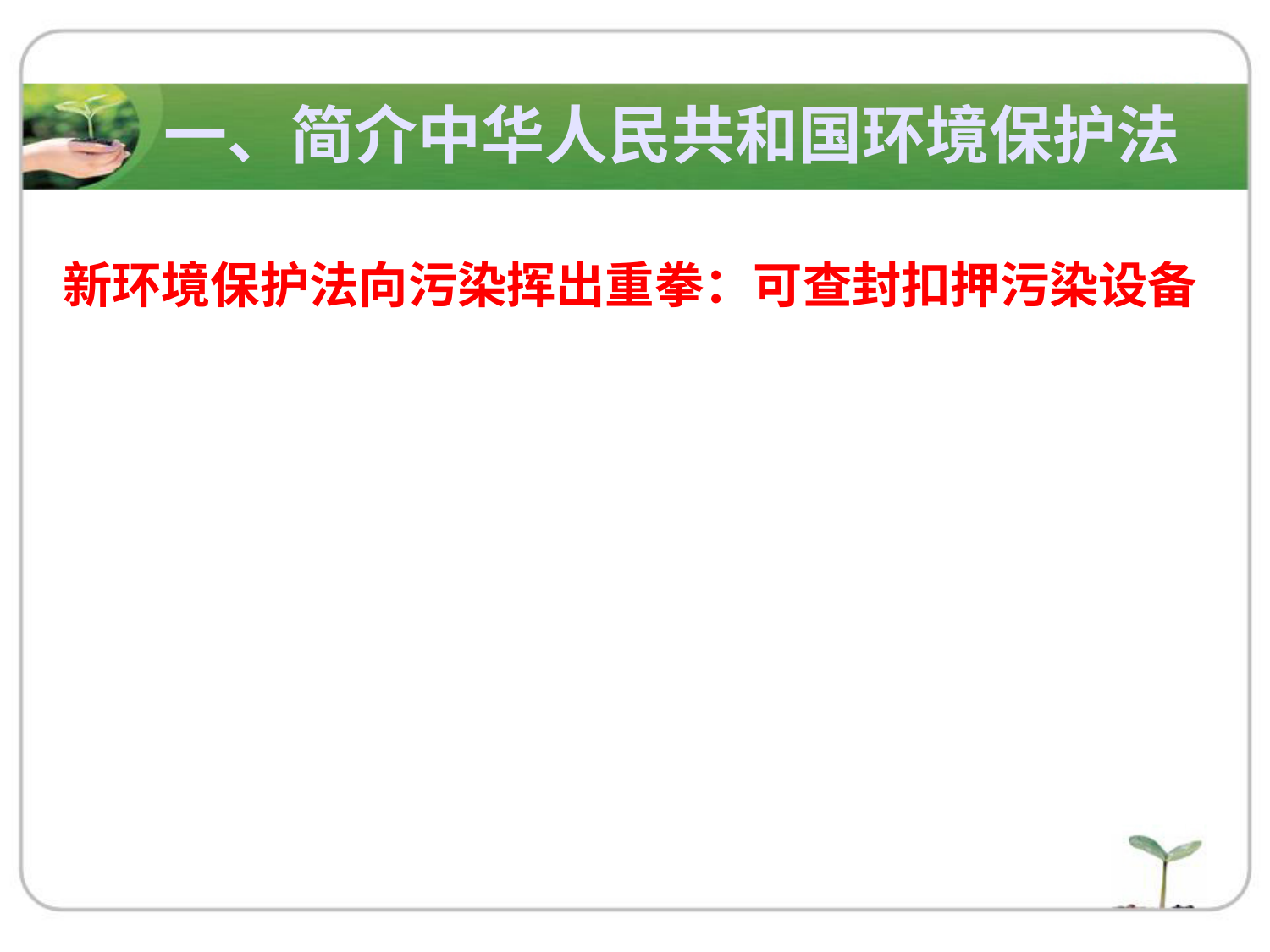

一、简介中华人民共和国环境保护法
 新环境保护法向污染挥出重拳：可查封扣押污染设备
社会组织可提环境公益诉讼
　　信春鹰在回答中国环境报社记者提问时说，我们国家的立法制度，修改法律一般是三审，但是环保法是环保法从2012年8月初审，之后又经历了三审，这次四审高票通过。
　　信春鹰说，我们国家涉及环境保护方面的法律大概有30部左右，行政法规有90部，还有大量的环保标准。我们不是缺乏环境保护规则，而是有一些规则已落后于实践，没有操作性。本次修改环保法对环保的一些基本制度作出规定，特别是根据公众意见，规定了环境公益诉讼。针对违法成本低、守法成本高的问题，设计了按日计罚。
　　信春鹰说，我们国家环保类法律的修改应该会逐步都提上日程，环保法起到了引领作用。其他法律在修改的时候，就应按照制度框架来设计处罚细则。